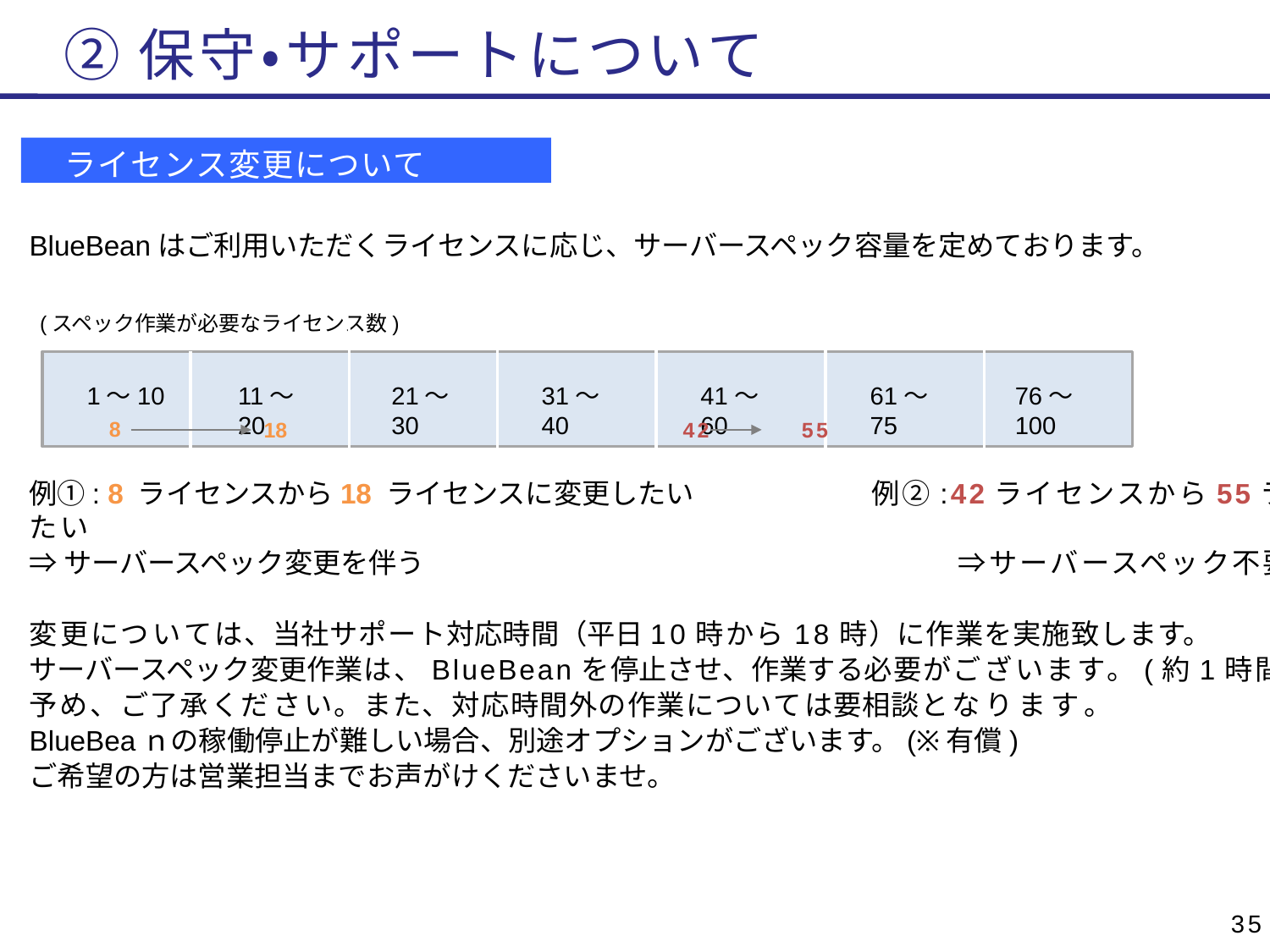

080-7775-9735
# ②保守•サポートについて
ライセンス変更について

BlueBeanはご利用いただくライセンスに応じ、サーバースペック容量を定めております。

例①: 8 ライセンスから18 ライセンスに変更したい　　　　　　 例②:42ライセンスから55ライセンスに変更したい
⇒サーバースペック変更を伴う　　　　　　　　　　　　　　　　　　　⇒サーバースペック不要

変更については、当社サポート対応時間（平日10時から18時）に作業を実施致します。
サーバースペック変更作業は、BlueBeanを停止させ、作業する必要がございます。(約1時間程)
予め、ご了承ください。また、対応時間外の作業については要相談となります。
BlueBeaｎの稼働停止が難しい場合、別途オプションがございます。(※有償)
ご希望の方は営業担当までお声がけくださいませ。

(スペック作業が必要なライセンス数)

1～10
76～100
21～30
31～40
41～60
11～20
61～75
8

18
42　　　 55
35